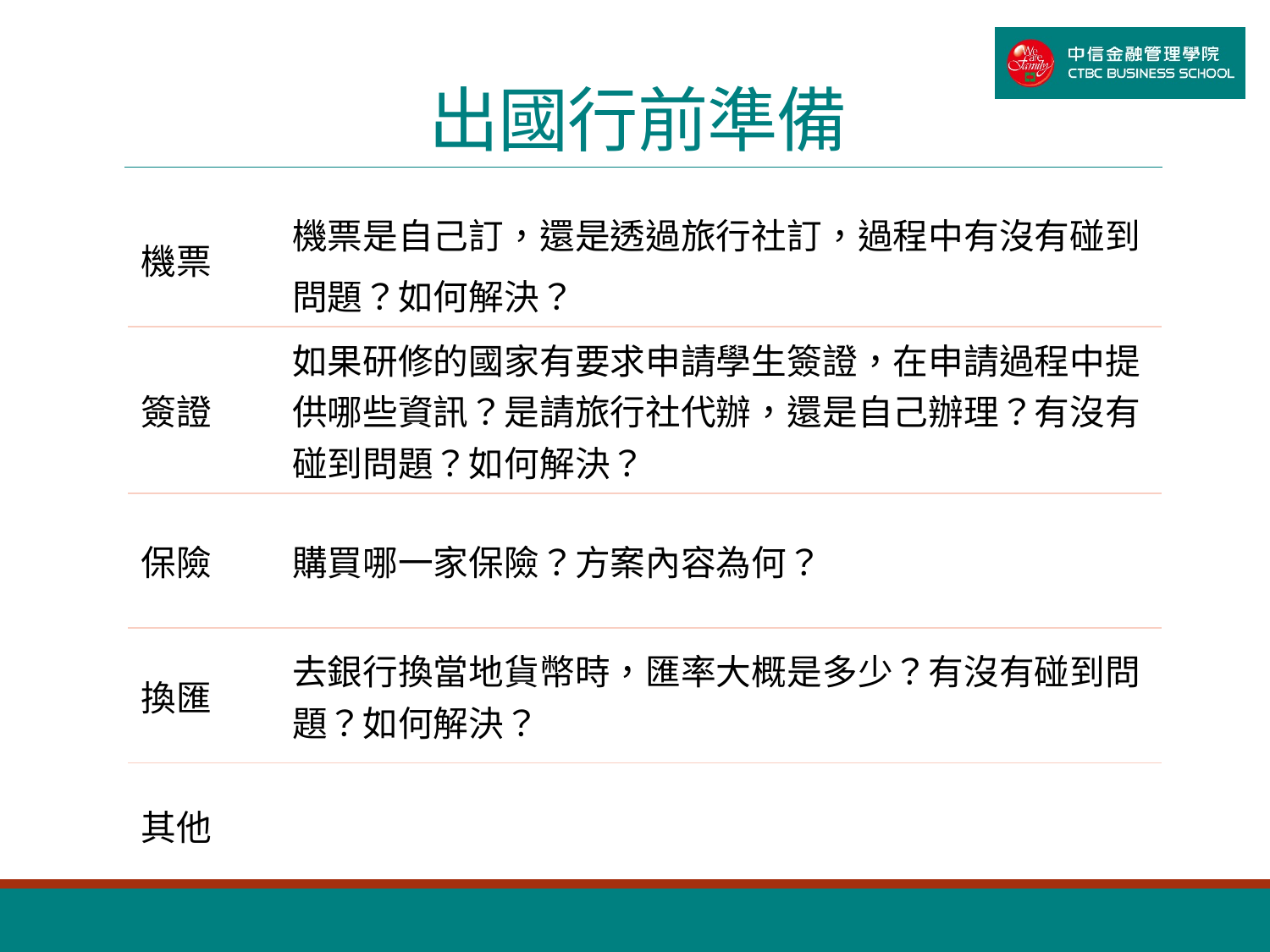

# 出國行前準備
| 機票 | 機票是自己訂，還是透過旅行社訂，過程中有沒有碰到問題？如何解決？ |
| --- | --- |
| 簽證 | 如果研修的國家有要求申請學生簽證，在申請過程中提供哪些資訊？是請旅行社代辦，還是自己辦理？有沒有碰到問題？如何解決？ |
| 保險 | 購買哪一家保險？方案內容為何？ |
| 換匯 | 去銀行換當地貨幣時，匯率大概是多少？有沒有碰到問題？如何解決？ |
| 其他 |  |